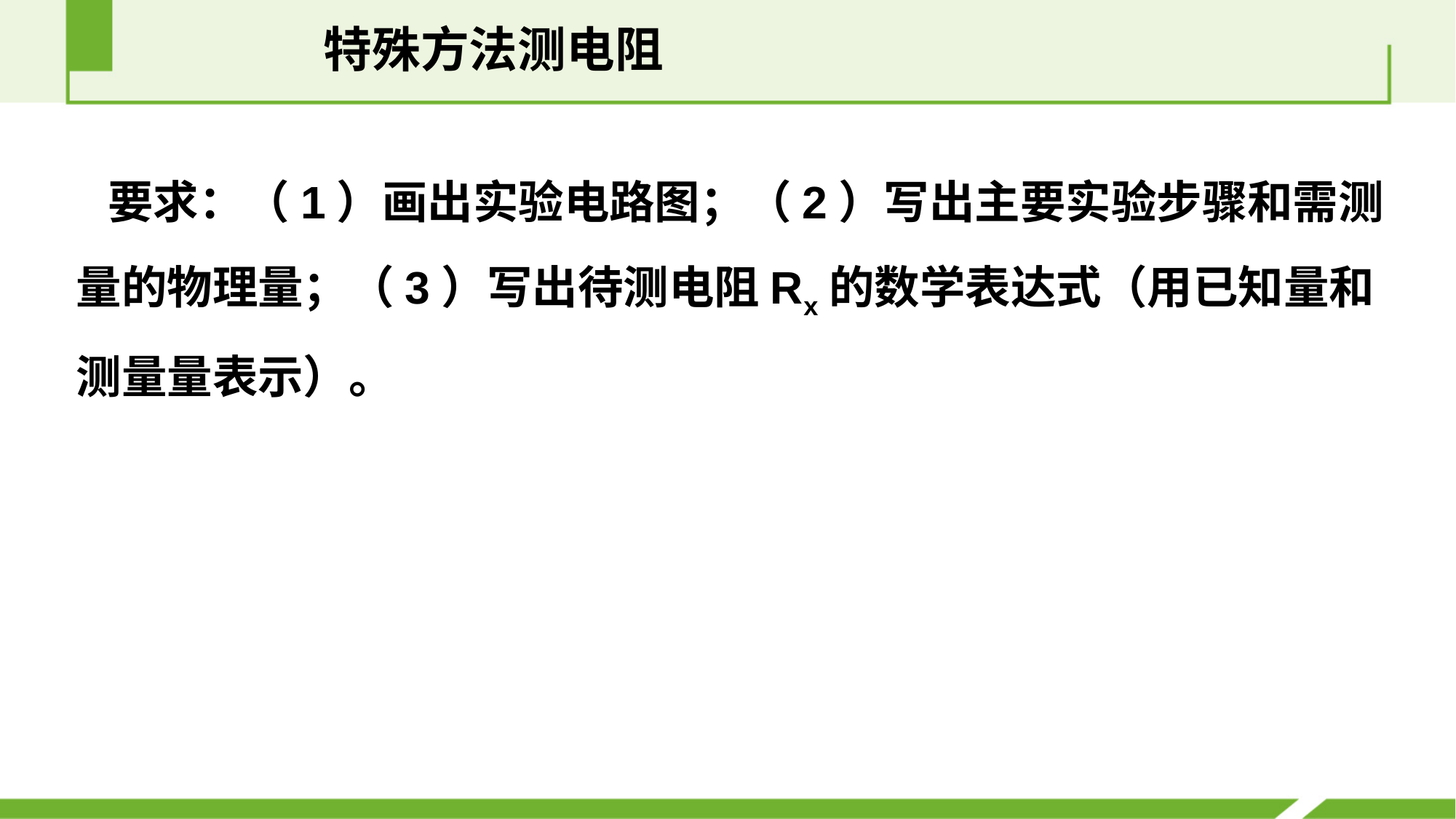

特殊方法测电阻
要求：（1）画出实验电路图；（2）写出主要实验步骤和需测量的物理量；（3）写出待测电阻Rx的数学表达式（用已知量和测量量表示）。